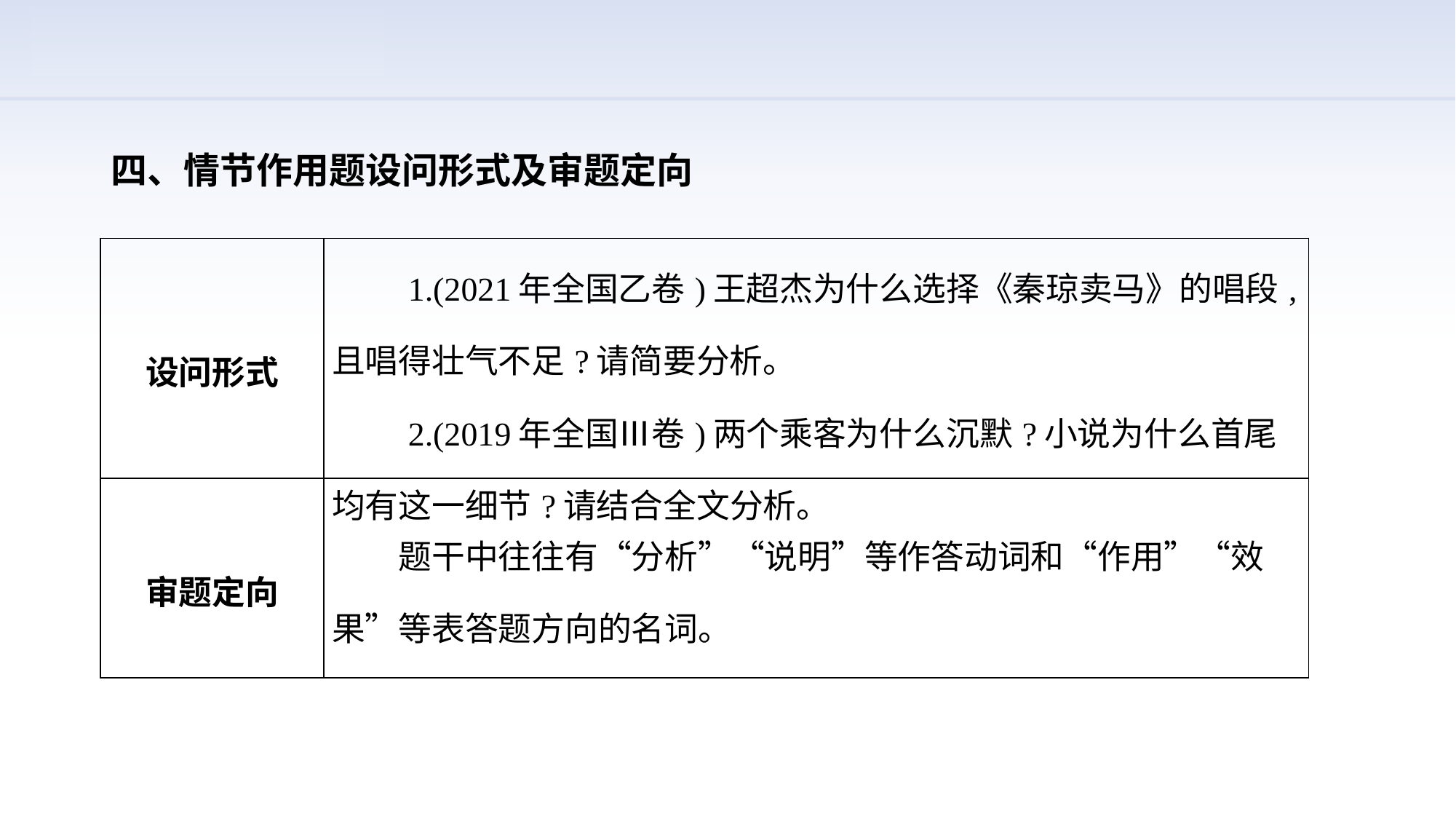

四、情节作用题设问形式及审题定向
| 设问形式 | 1.(2021年全国乙卷)王超杰为什么选择《秦琼卖马》的唱段,且唱得壮气不足?请简要分析。　　 　　2.(2019年全国Ⅲ卷)两个乘客为什么沉默?小说为什么首尾均有这一细节?请结合全文分析。 |
| --- | --- |
| 审题定向 | 题干中往往有“分析”“说明”等作答动词和“作用”“效果”等表答题方向的名词。 |